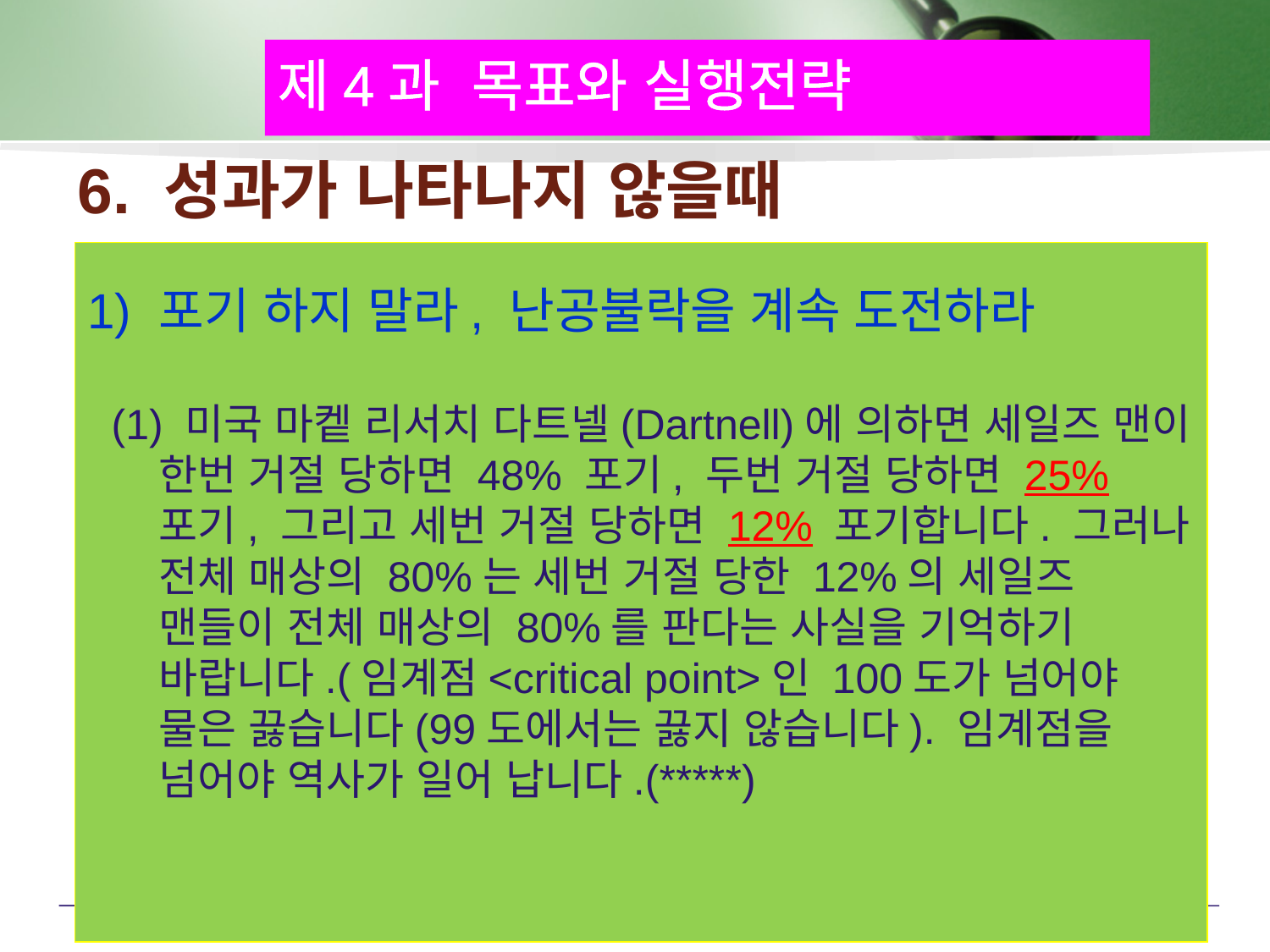

제4과  목표와 실행전략
# 6. 성과가 나타나지 않을때
포기 하지 말라, 난공불락을 계속 도전하라

  (1) 미국 마켙 리서치 다트넬(Dartnell)에 의하면 세일즈 맨이 한번 거절 당하면 48% 포기, 두번 거절 당하면 25% 포기, 그리고 세번 거절 당하면 12% 포기합니다. 그러나 전체 매상의 80%는 세번 거절 당한 12%의 세일즈 맨들이 전체 매상의 80%를 판다는 사실을 기억하기 바랍니다.(임계점<critical point>인 100도가 넘어야 물은 끓습니다(99도에서는 끓지 않습니다). 임계점을 넘어야 역사가 일어 납니다.(*****)